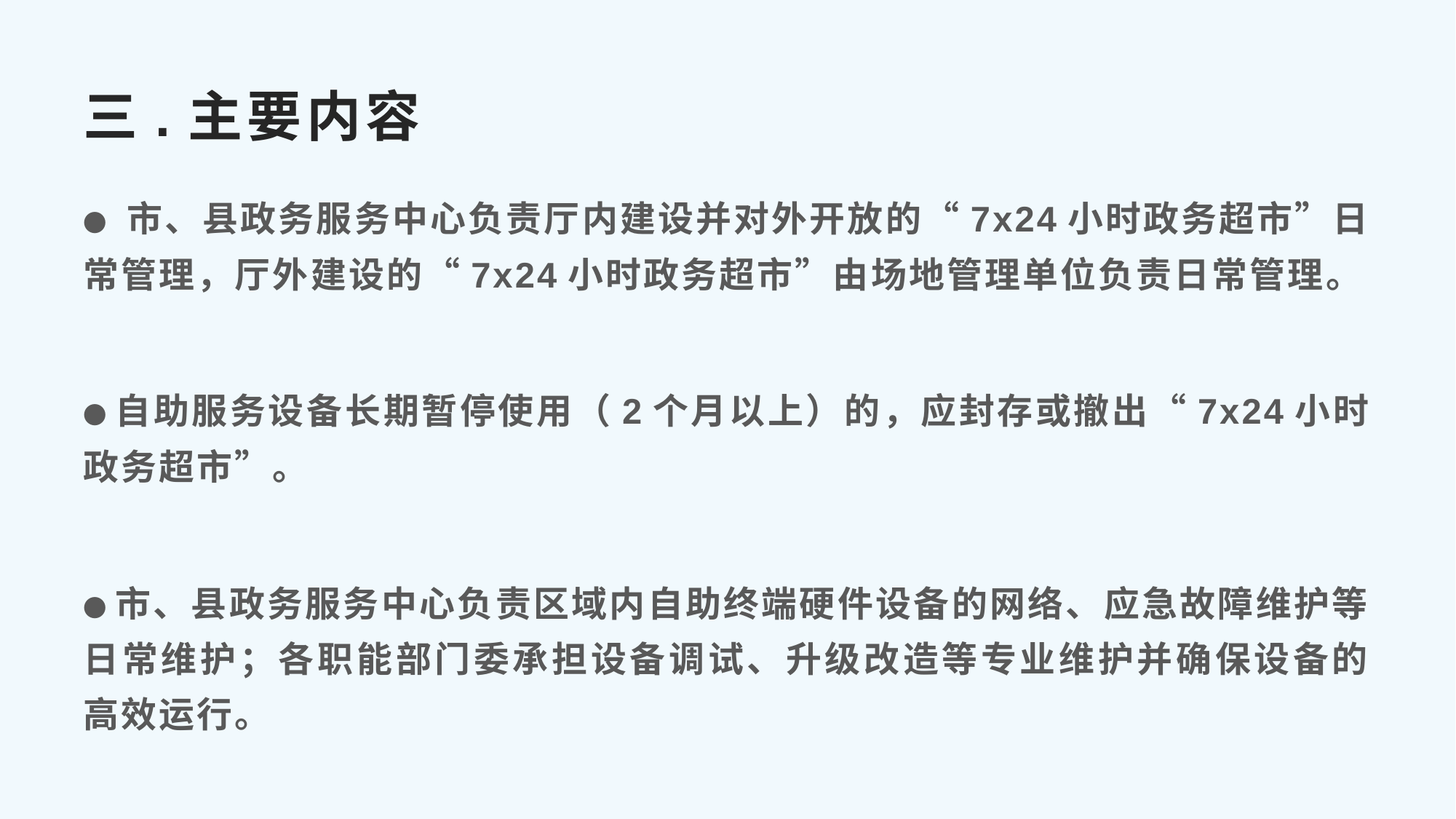

# 三.主要内容
● 市、县政务服务中心负责厅内建设并对外开放的“7x24小时政务超市”日常管理，厅外建设的“7x24小时政务超市”由场地管理单位负责日常管理。

●自助服务设备长期暂停使用（2个月以上）的，应封存或撤出“7x24小时政务超市”。

●市、县政务服务中心负责区域内自助终端硬件设备的网络、应急故障维护等日常维护；各职能部门委承担设备调试、升级改造等专业维护并确保设备的高效运行。